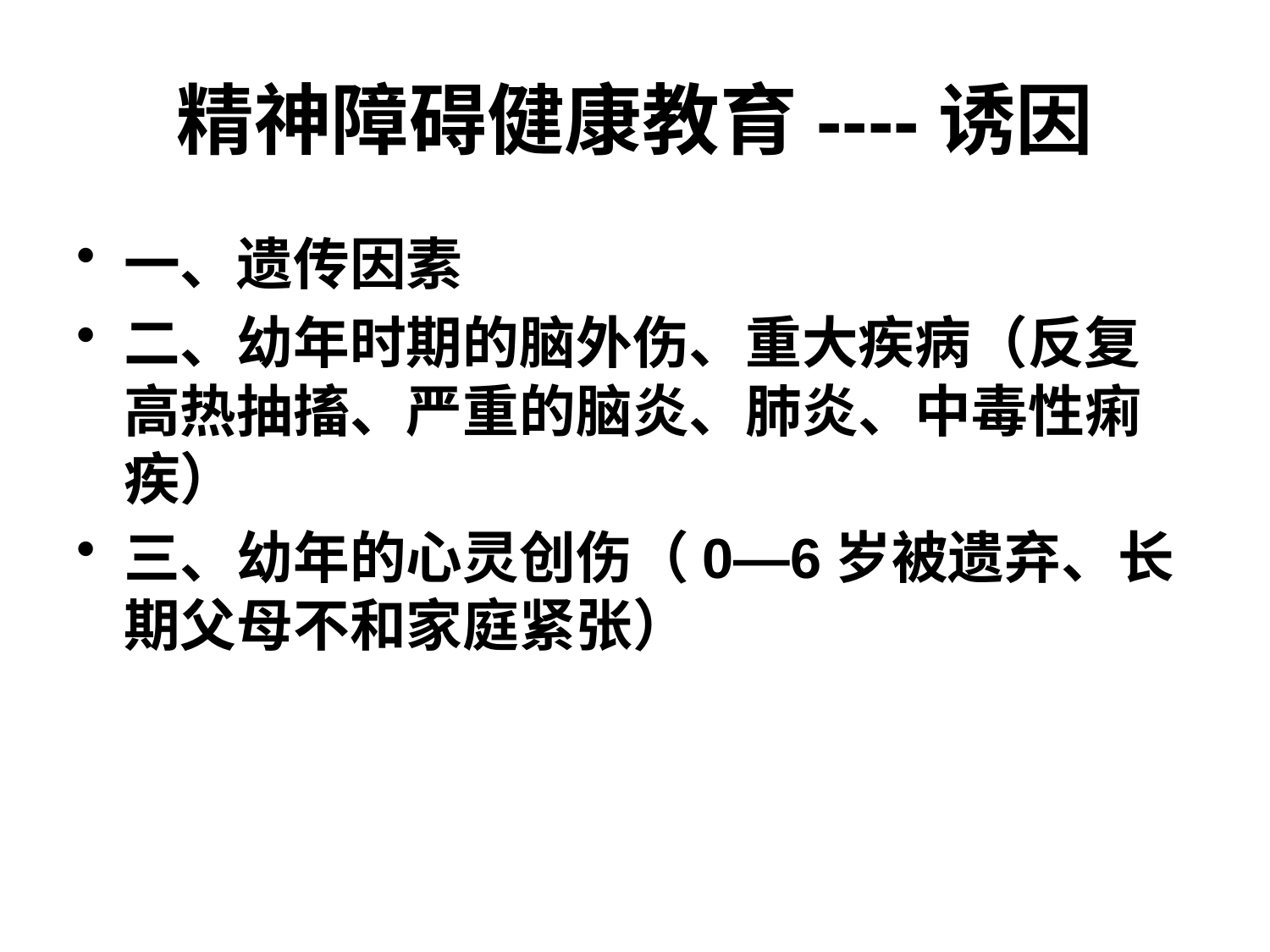

# 精神障碍健康教育----诱因
一、遗传因素
二、幼年时期的脑外伤、重大疾病（反复高热抽搐、严重的脑炎、肺炎、中毒性痢疾）
三、幼年的心灵创伤（0—6岁被遗弃、长期父母不和家庭紧张）